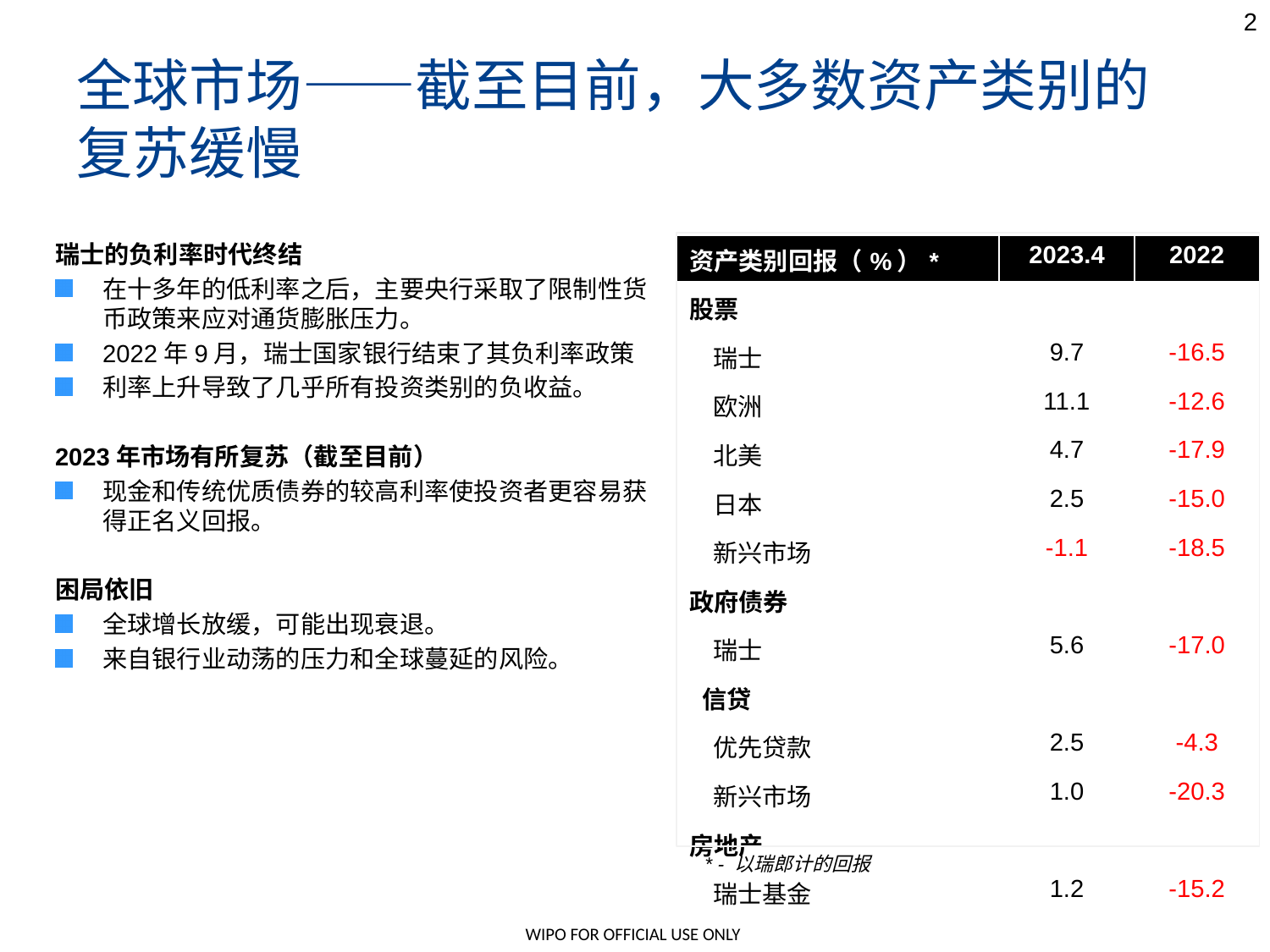

2
# 全球市场——截至目前，大多数资产类别的复苏缓慢
瑞士的负利率时代终结
在十多年的低利率之后，主要央行采取了限制性货币政策来应对通货膨胀压力。
2022年9月，瑞士国家银行结束了其负利率政策
利率上升导致了几乎所有投资类别的负收益。

2023年市场有所复苏（截至目前）
现金和传统优质债券的较高利率使投资者更容易获得正名义回报。

困局依旧
全球增长放缓，可能出现衰退。
来自银行业动荡的压力和全球蔓延的风险。

| 资产类别回报（%）\* | 2023.4 | 2022 |
| --- | --- | --- |
| 股票 |  |  |
| 瑞士 | 9.7 | -16.5 |
| 欧洲 | 11.1 | -12.6 |
| 北美 | 4.7 | -17.9 |
| 日本 | 2.5 | -15.0 |
| 新兴市场 | -1.1 | -18.5 |
| 政府债券 |  |  |
| 瑞士 | 5.6 | -17.0 |
| 信贷 |  |  |
| 优先贷款 | 2.5 | -4.3 |
| 新兴市场 | 1.0 | -20.3 |
| 房地产 |  |  |
| 瑞士基金 | 1.2 | -15.2 |
* - 以瑞郎计的回报